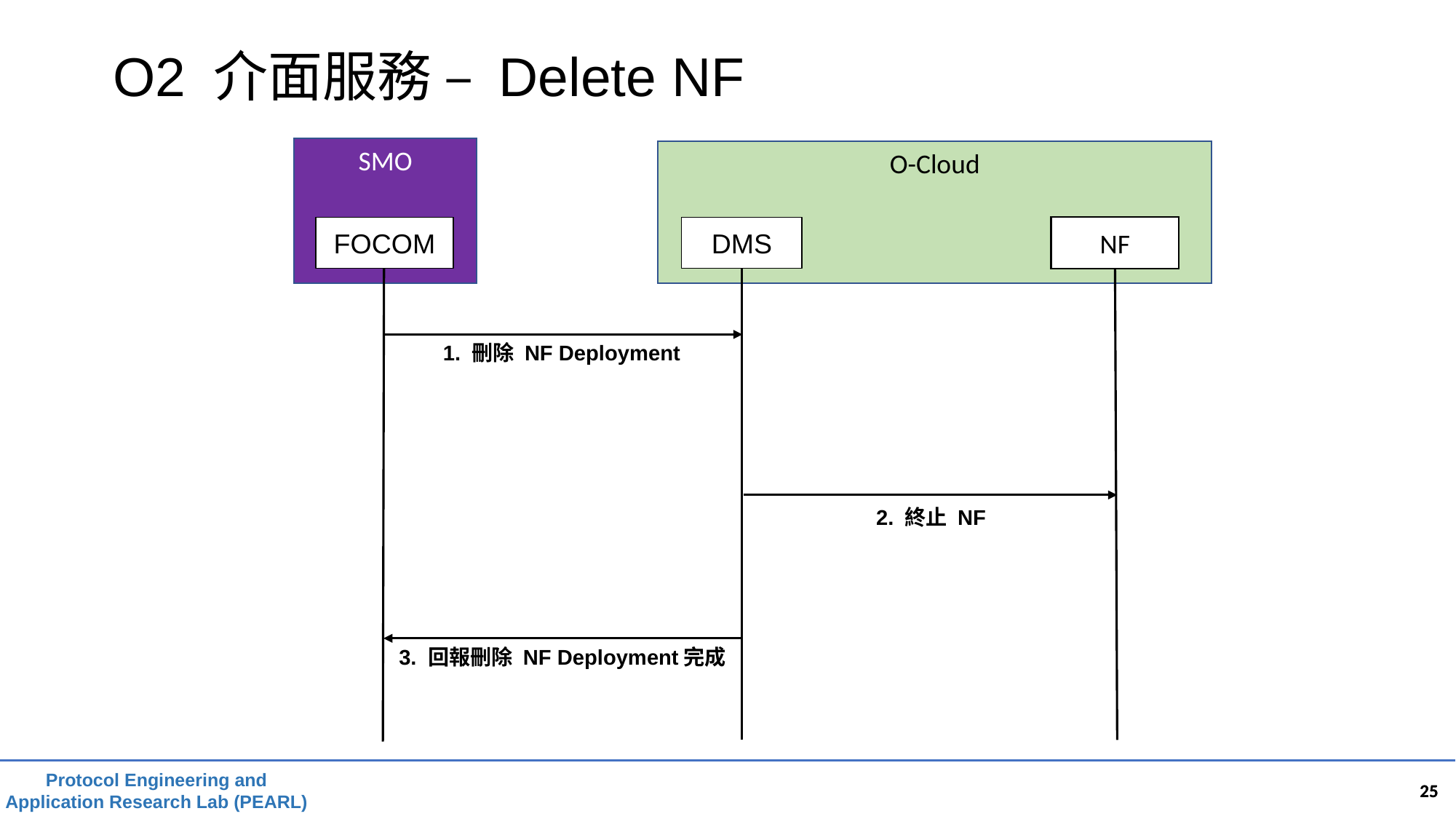

# O2 介面服務 – Delete NF
SMO
O-Cloud
FOCOM
DMS
NF
1. 刪除 NF Deployment
2. 終止 NF
3. 回報刪除 NF Deployment完成